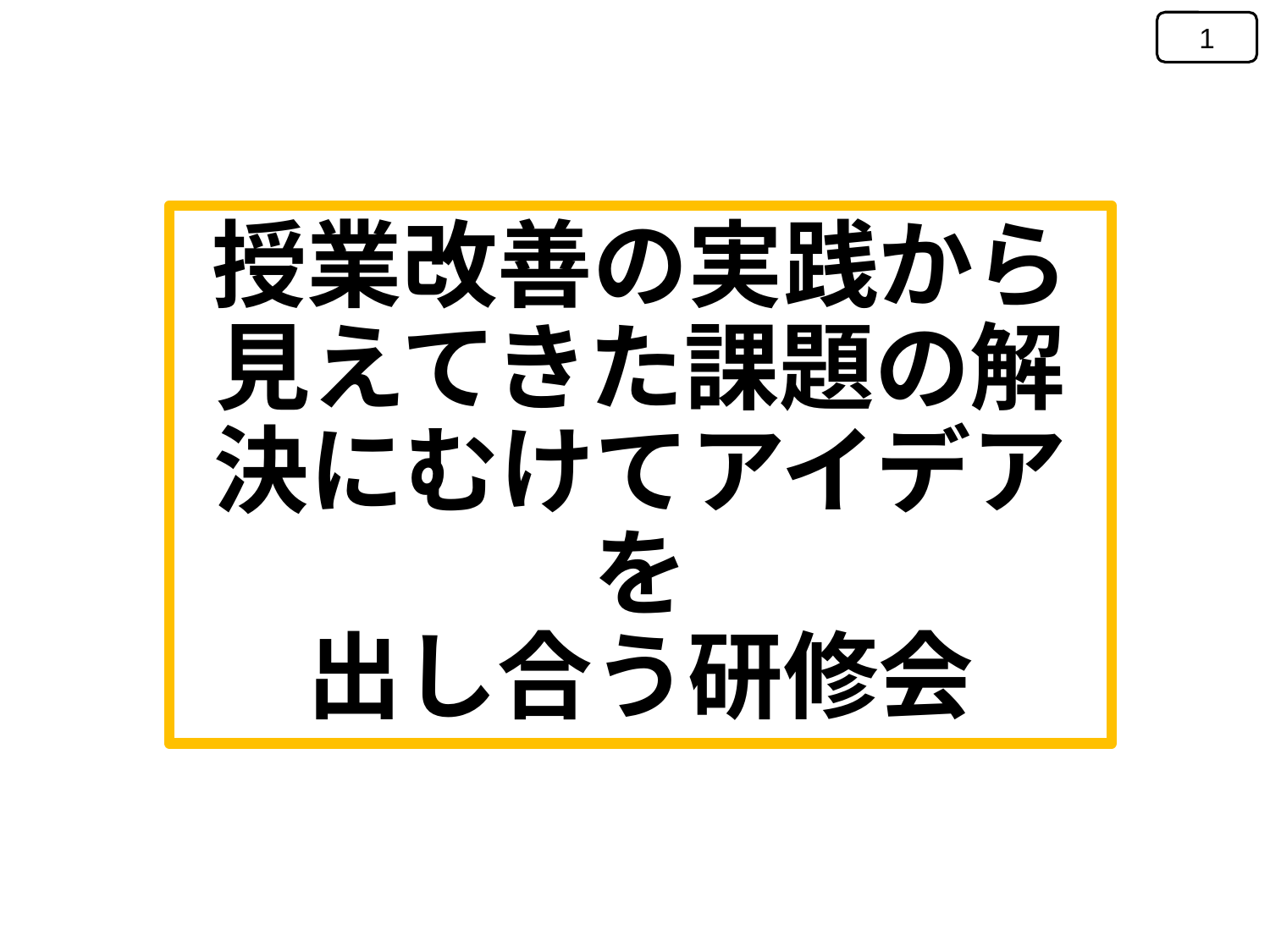

1
# 授業改善の実践から 見えてきた課題の解決にむけてアイデアを 出し合う研修会